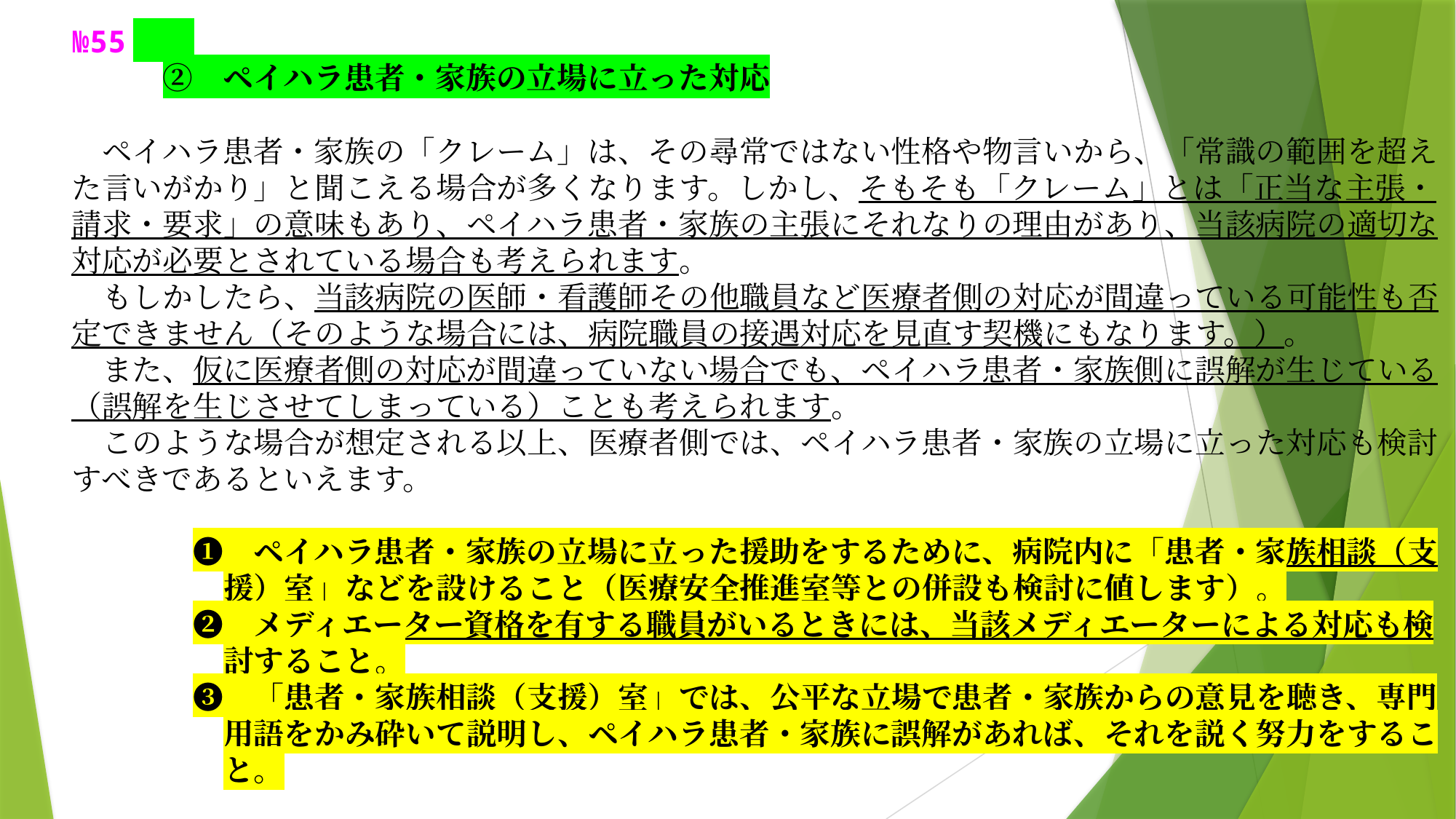

№55
　　　②　ペイハラ患者・家族の立場に立った対応

　ペイハラ患者・家族の「クレーム」は、その尋常ではない性格や物言いから、「常識の範囲を超え
た言いがかり」と聞こえる場合が多くなります。しかし、そもそも「クレーム」とは「正当な主張・
請求・要求」の意味もあり、ペイハラ患者・家族の主張にそれなりの理由があり、当該病院の適切な
対応が必要とされている場合も考えられます。
　もしかしたら、当該病院の医師・看護師その他職員など医療者側の対応が間違っている可能性も否
定できません（そのような場合には、病院職員の接遇対応を見直す契機にもなります。）。
　また、仮に医療者側の対応が間違っていない場合でも、ペイハラ患者・家族側に誤解が生じている
（誤解を生じさせてしまっている）ことも考えられます。
　このような場合が想定される以上、医療者側では、ペイハラ患者・家族の立場に立った対応も検討
すべきであるといえます。

　　　　❶　ペイハラ患者・家族の立場に立った援助をするために、病院内に「患者・家族相談（支
　　　　　援）室」などを設けること（医療安全推進室等との併設も検討に値します）。
　　　　❷　メディエーター資格を有する職員がいるときには、当該メディエーターによる対応も検
　　　　　討すること。
　　　　❸　「患者・家族相談（支援）室」では、公平な立場で患者・家族からの意見を聴き、専門
　　　　　用語をかみ砕いて説明し、ペイハラ患者・家族に誤解があれば、それを説く努力をするこ
　　　　　と。